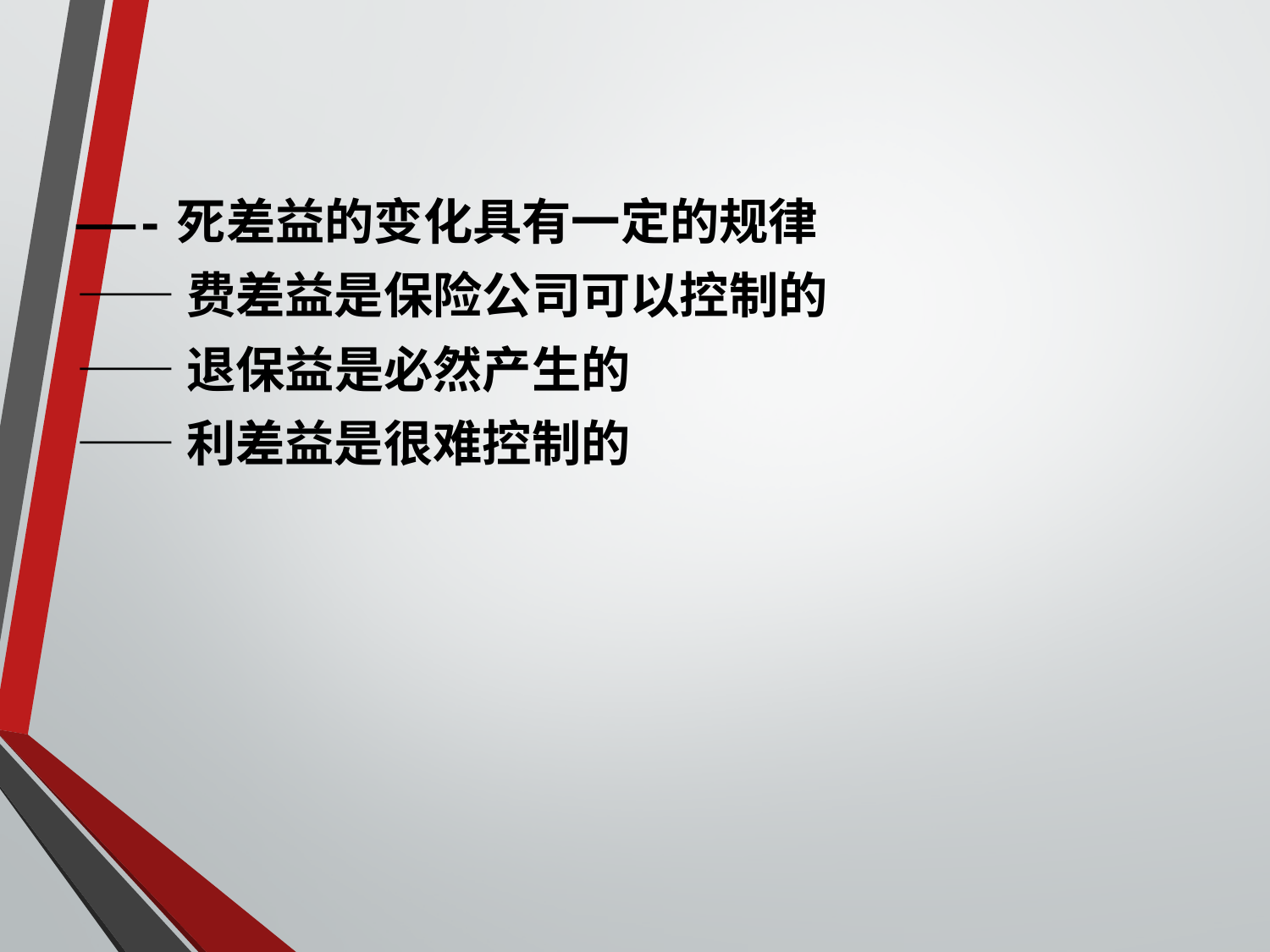

——-死差益的变化具有一定的规律
——费差益是保险公司可以控制的
——退保益是必然产生的
——利差益是很难控制的